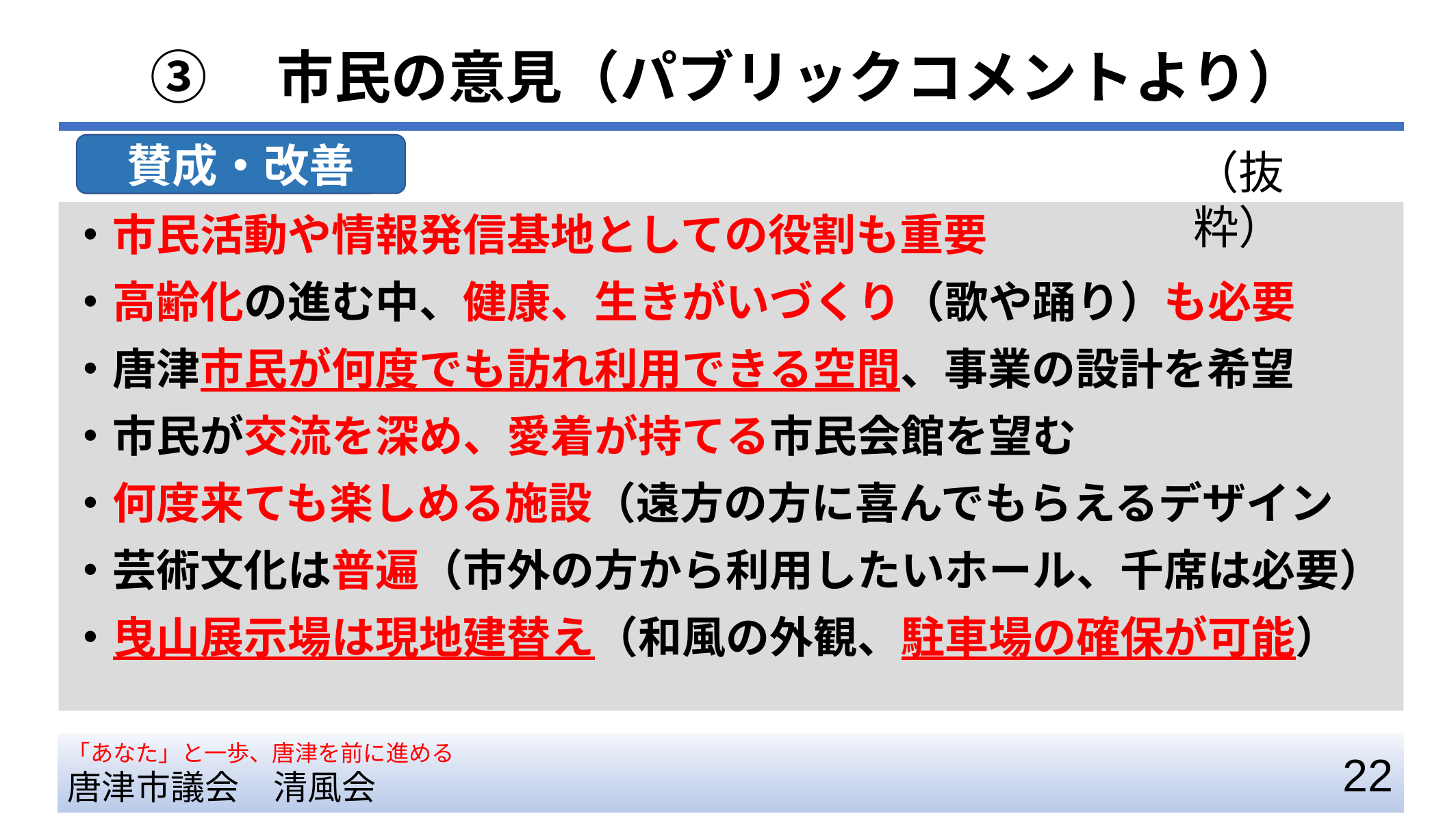

# ③　市民の意見（パブリックコメントより）
賛成・改善
（抜粋）
・市民活動や情報発信基地としての役割も重要
・高齢化の進む中、健康、生きがいづくり（歌や踊り）も必要
・唐津市民が何度でも訪れ利用できる空間、事業の設計を希望
・市民が交流を深め、愛着が持てる市民会館を望む
・何度来ても楽しめる施設（遠方の方に喜んでもらえるデザイン
・芸術文化は普遍（市外の方から利用したいホール、千席は必要）
・曳山展示場は現地建替え（和風の外観、駐車場の確保が可能）
「あなた」と一歩、唐津を前に進める
唐津市議会　清風会
22